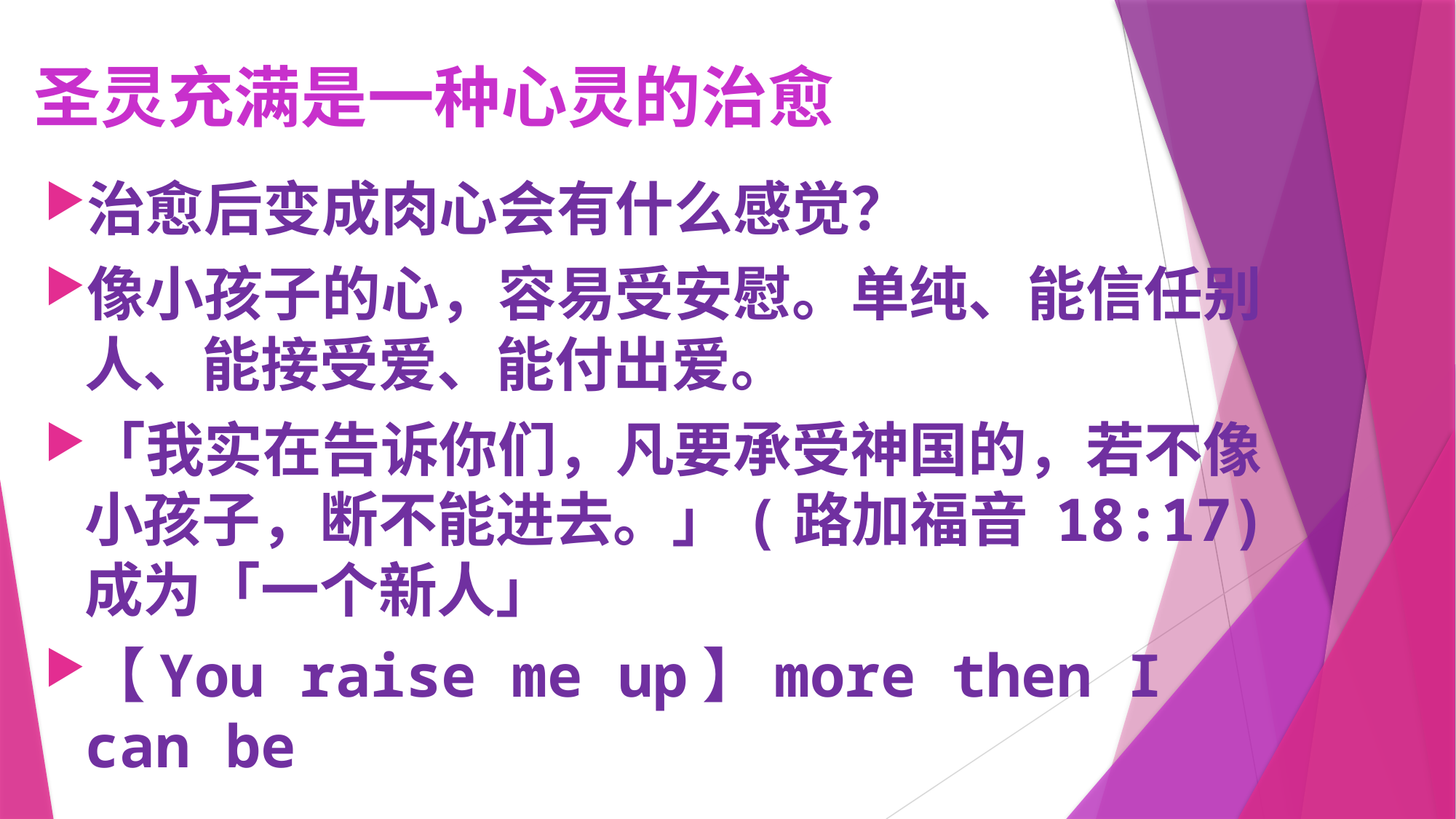

# 圣灵充满是一种心灵的治愈
治愈后变成肉心会有什么感觉？
像小孩子的心，容易受安慰。单纯、能信任别人、能接受爱、能付出爱。
「我实在告诉你们，凡要承受神国的，若不像小孩子，断不能进去。」(路加福音 18:17)成为「一个新人」
【You raise me up】more then I can be